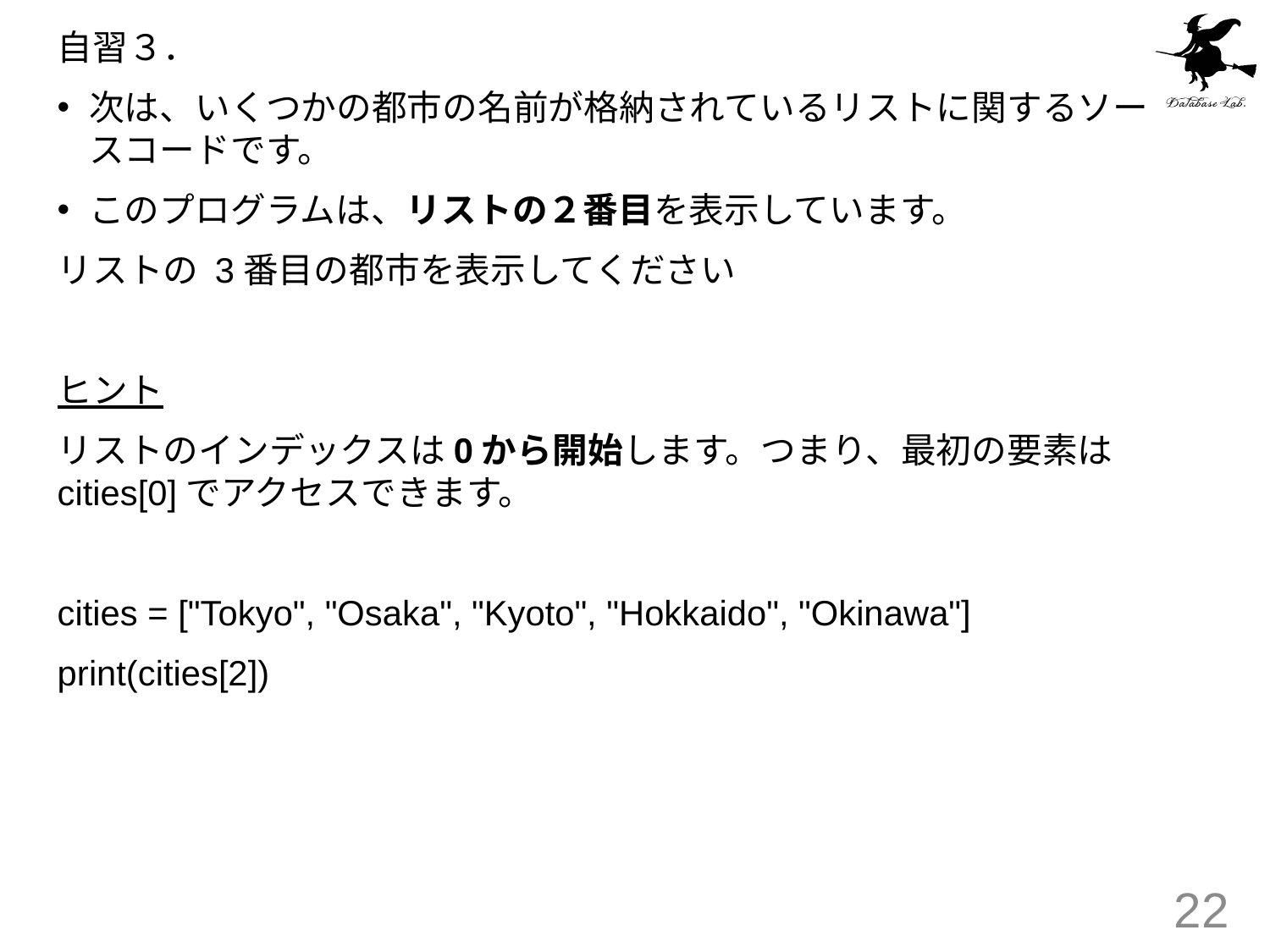

自習３．
次は、いくつかの都市の名前が格納されているリストに関するソースコードです。
このプログラムは、リストの２番目を表示しています。
リストの 3番目の都市を表示してください

ヒント
リストのインデックスは0から開始します。つまり、最初の要素はcities[0]でアクセスできます。

cities = ["Tokyo", "Osaka", "Kyoto", "Hokkaido", "Okinawa"]
print(cities[2])
22